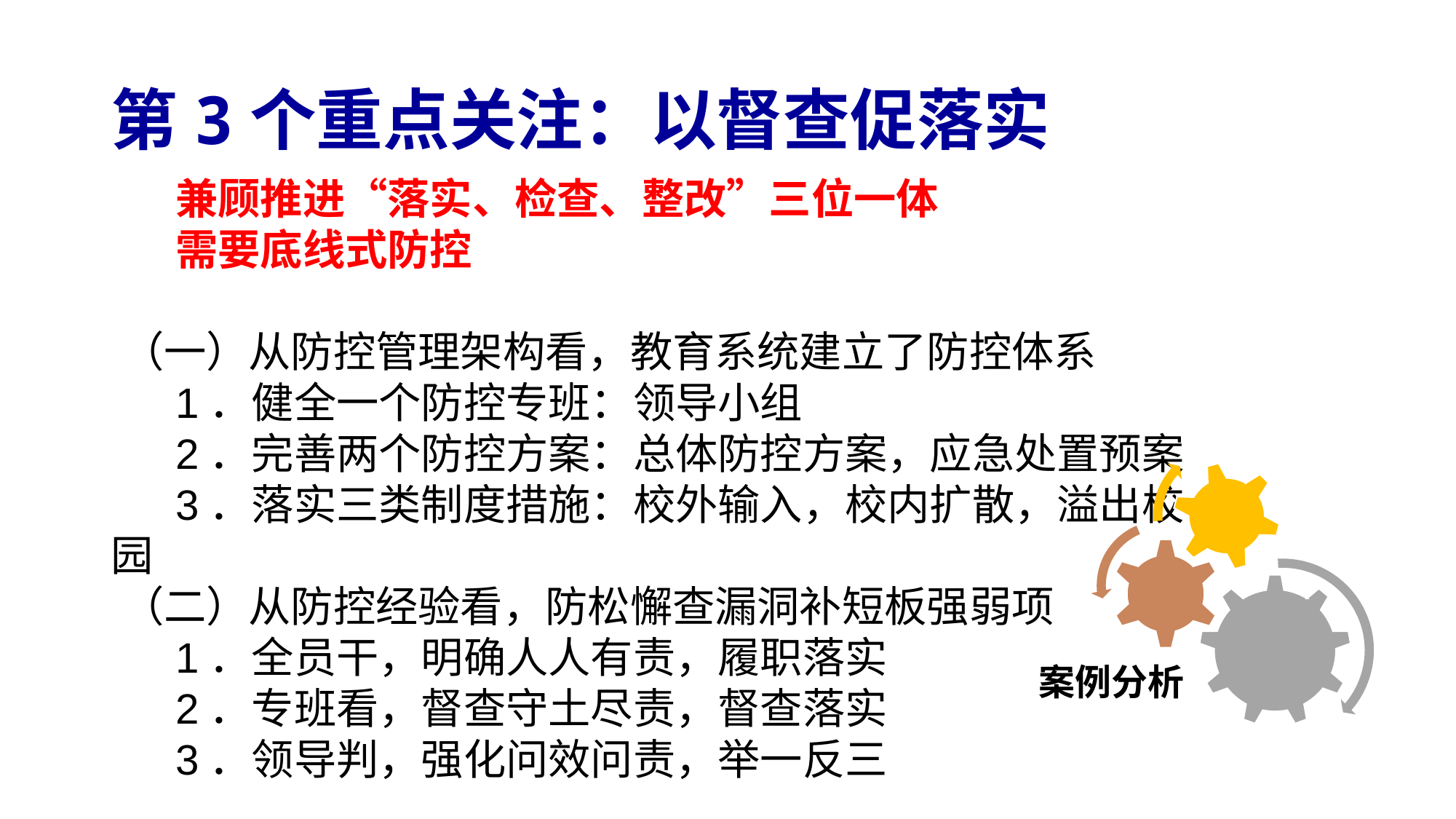

# 第3个重点关注：以督查促落实
兼顾推进“落实、检查、整改”三位一体
需要底线式防控

（一）从防控管理架构看，教育系统建立了防控体系
1．健全一个防控专班：领导小组
2．完善两个防控方案：总体防控方案，应急处置预案
3．落实三类制度措施：校外输入，校内扩散，溢出校园
（二）从防控经验看，防松懈查漏洞补短板强弱项
1．全员干，明确人人有责，履职落实
2．专班看，督查守土尽责，督查落实
3．领导判，强化问效问责，举一反三

案例分析